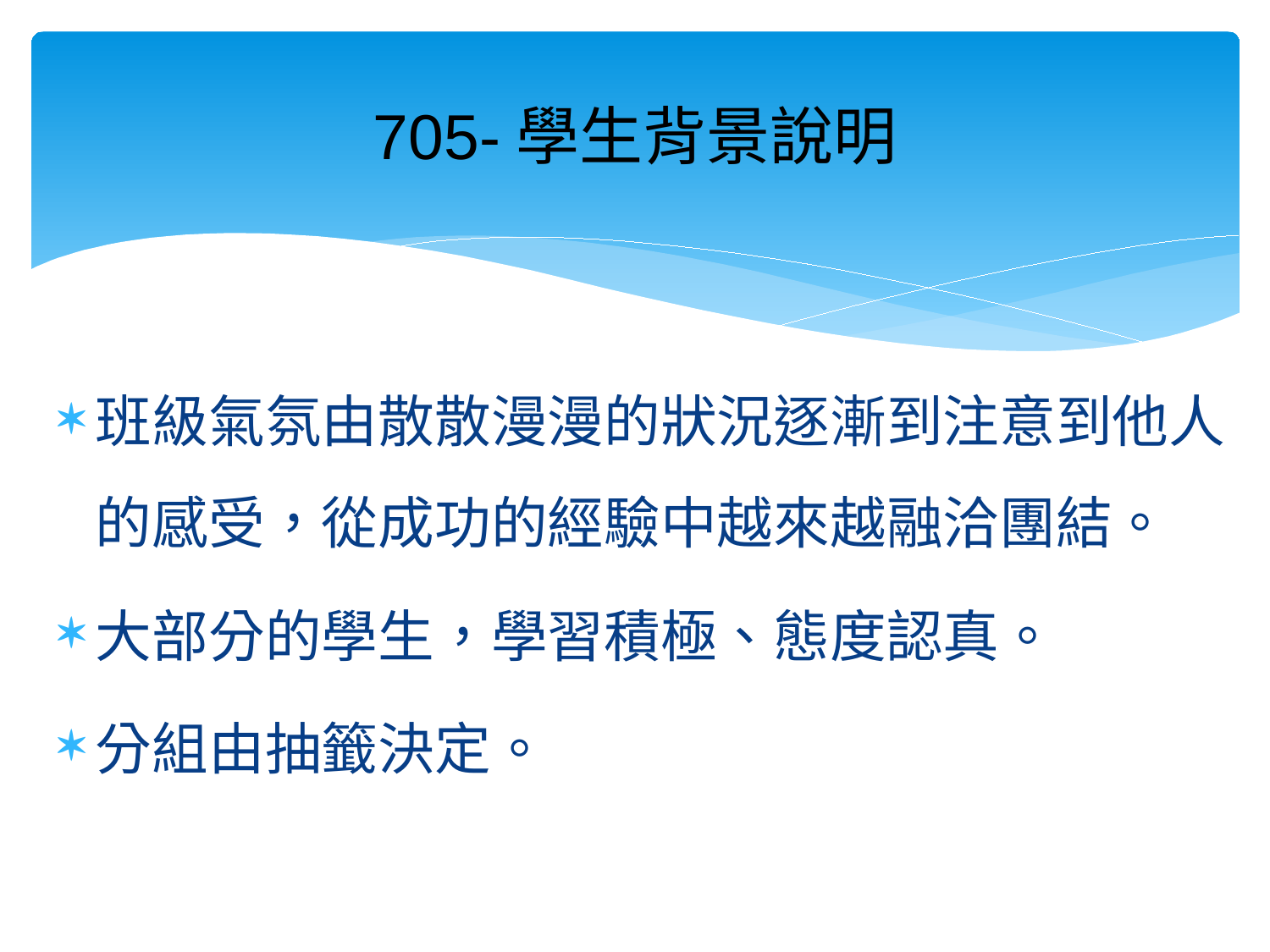

# 705-學生背景說明
班級氣氛由散散漫漫的狀況逐漸到注意到他人的感受，從成功的經驗中越來越融洽團結。
大部分的學生，學習積極、態度認真。
分組由抽籤決定。